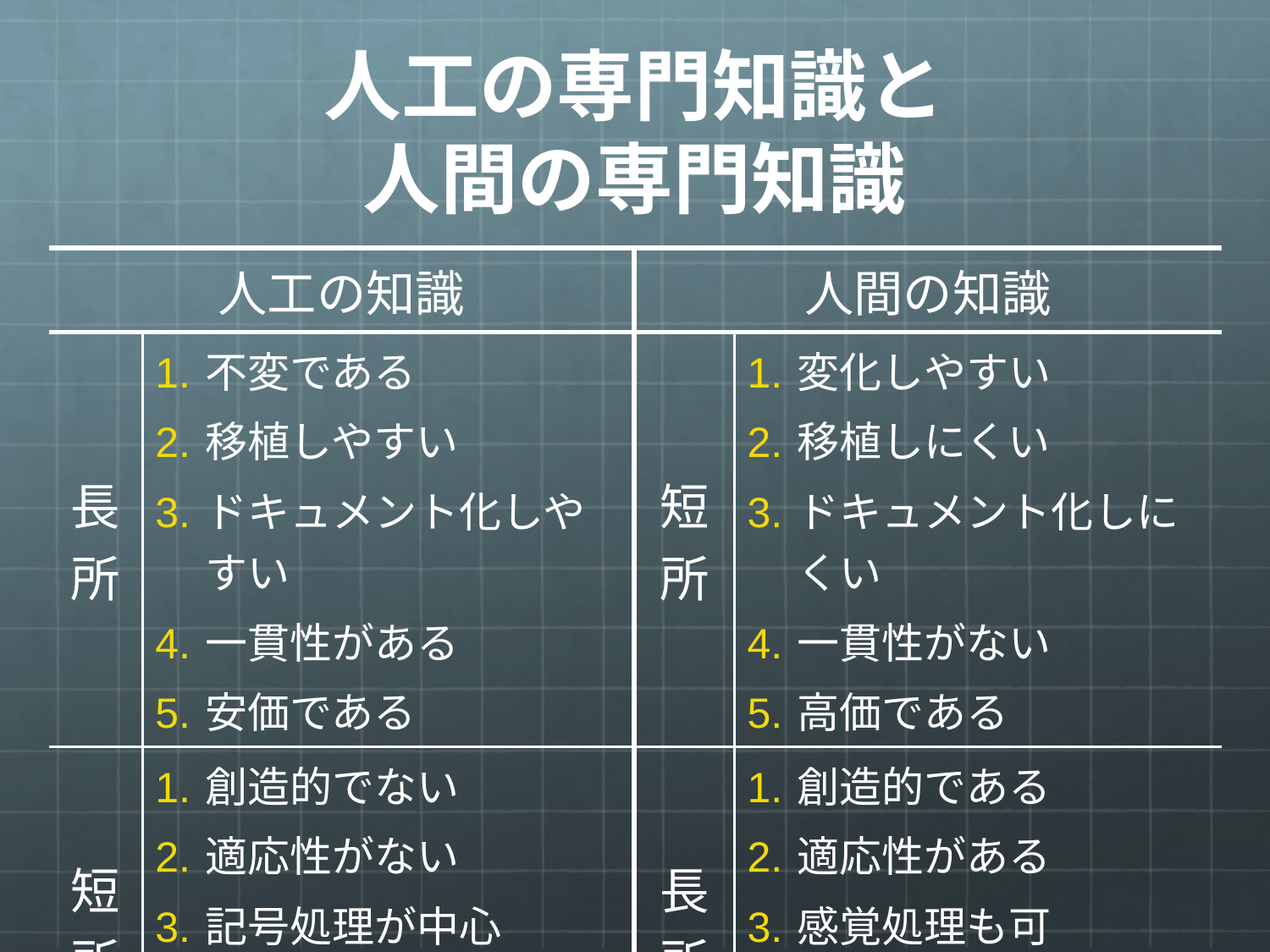

# 人工の専門知識と 人間の専門知識
| 人工の知識 |  | 人間の知識 |  |
| --- | --- | --- | --- |
| 長所 | 不変である 移植しやすい ドキュメント化しやすい 一貫性がある 安価である | 短所 | 変化しやすい 移植しにくい ドキュメント化しにくい 一貫性がない 高価である |
| 短所 | 創造的でない 適応性がない 記号処理が中心 焦点が狭い 専門知識に限られる | 長所 | 創造的である 適応性がある 感覚処理も可 焦点が広い 常識を使う |